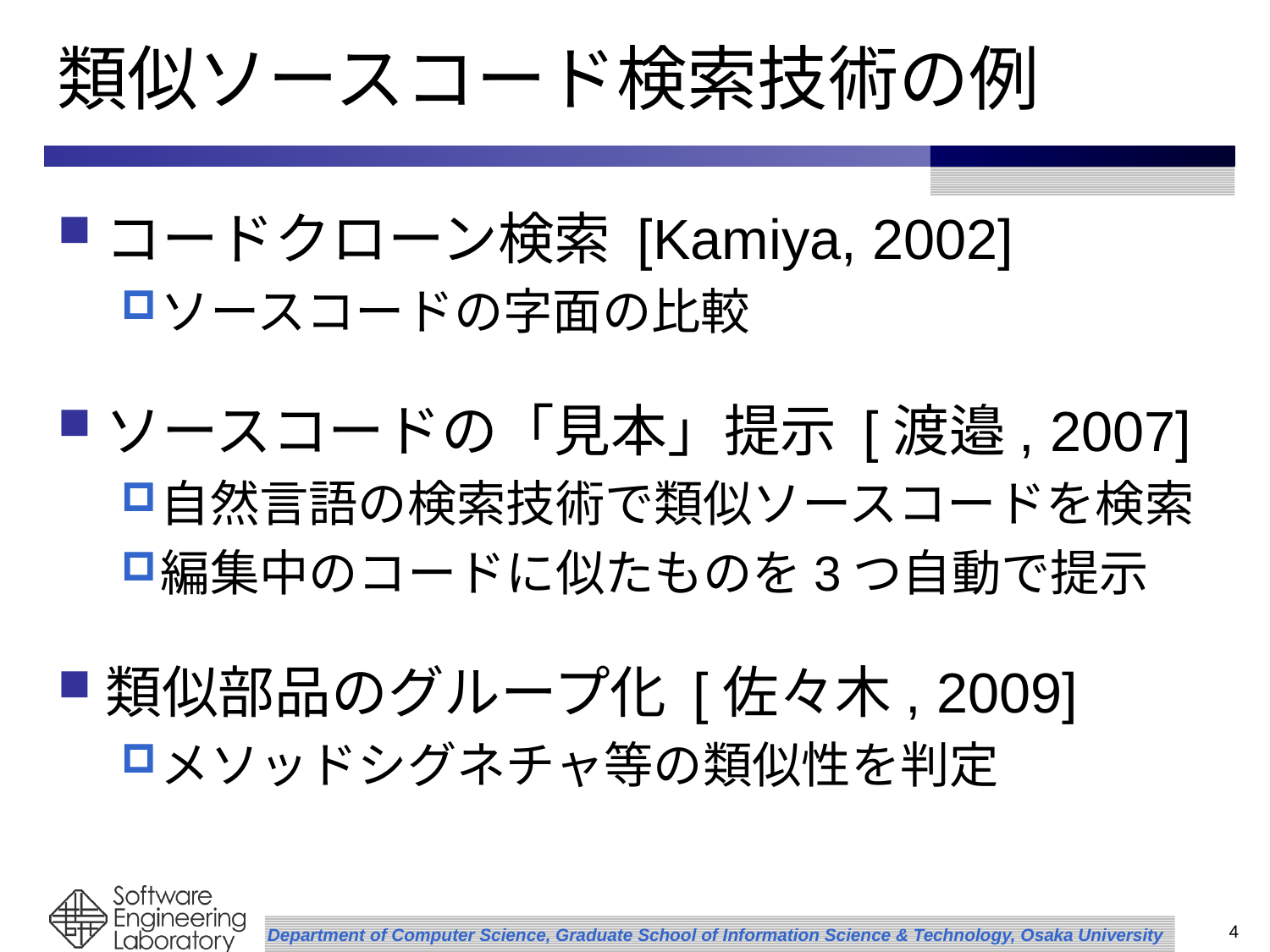

# 類似ソースコード検索技術の例
コードクローン検索 [Kamiya, 2002]
ソースコードの字面の比較

ソースコードの「見本」提示 [渡邉, 2007]
自然言語の検索技術で類似ソースコードを検索
編集中のコードに似たものを3つ自動で提示

類似部品のグループ化 [佐々木, 2009]
メソッドシグネチャ等の類似性を判定
4